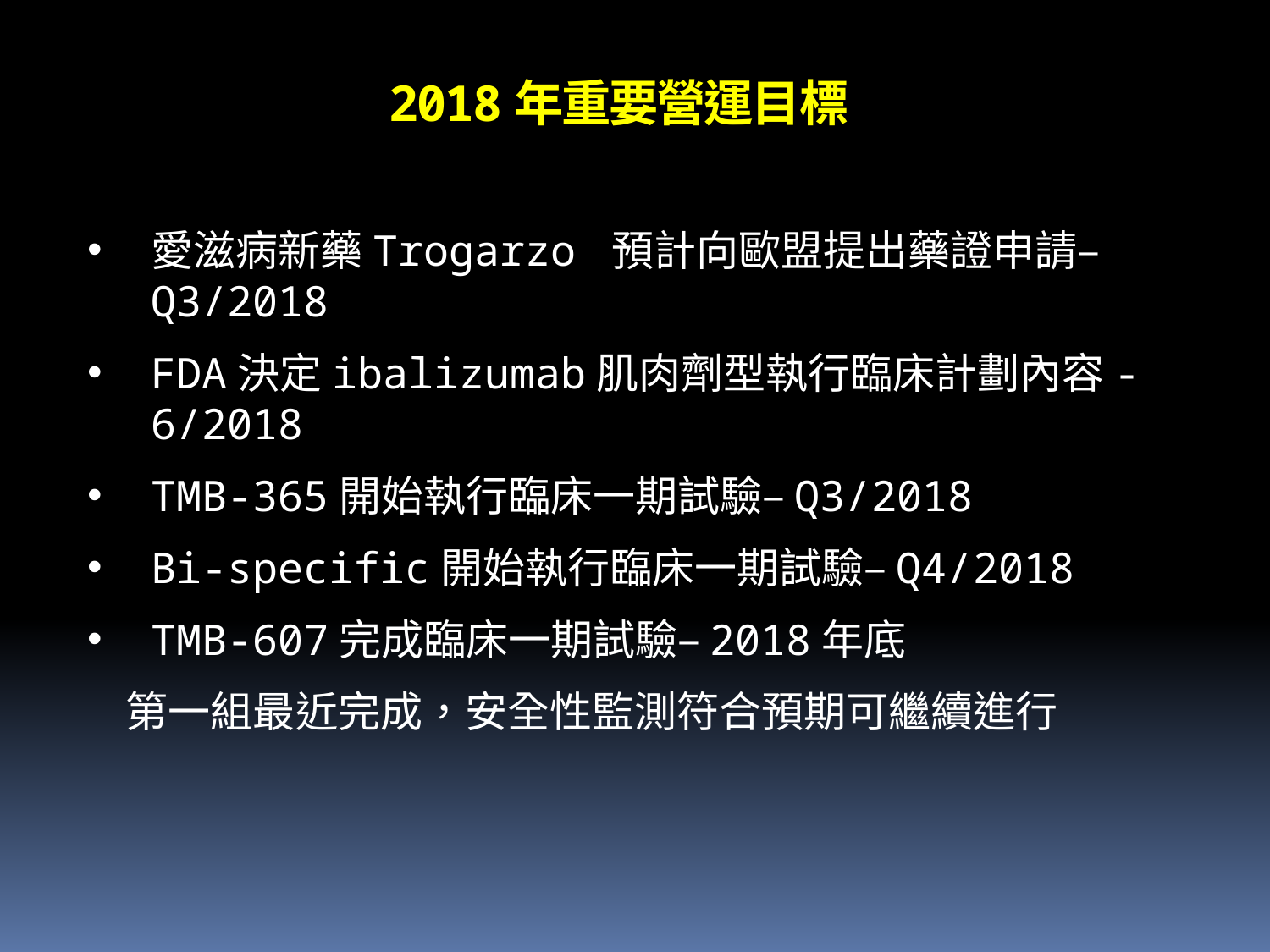

2018年重要營運目標

愛滋病新藥Trogarzo 預計向歐盟提出藥證申請–Q3/2018
FDA決定ibalizumab肌肉劑型執行臨床計劃內容- 6/2018
TMB-365開始執行臨床一期試驗–Q3/2018
Bi-specific開始執行臨床一期試驗–Q4/2018
TMB-607完成臨床一期試驗–2018年底
   第一組最近完成，安全性監測符合預期可繼續進行